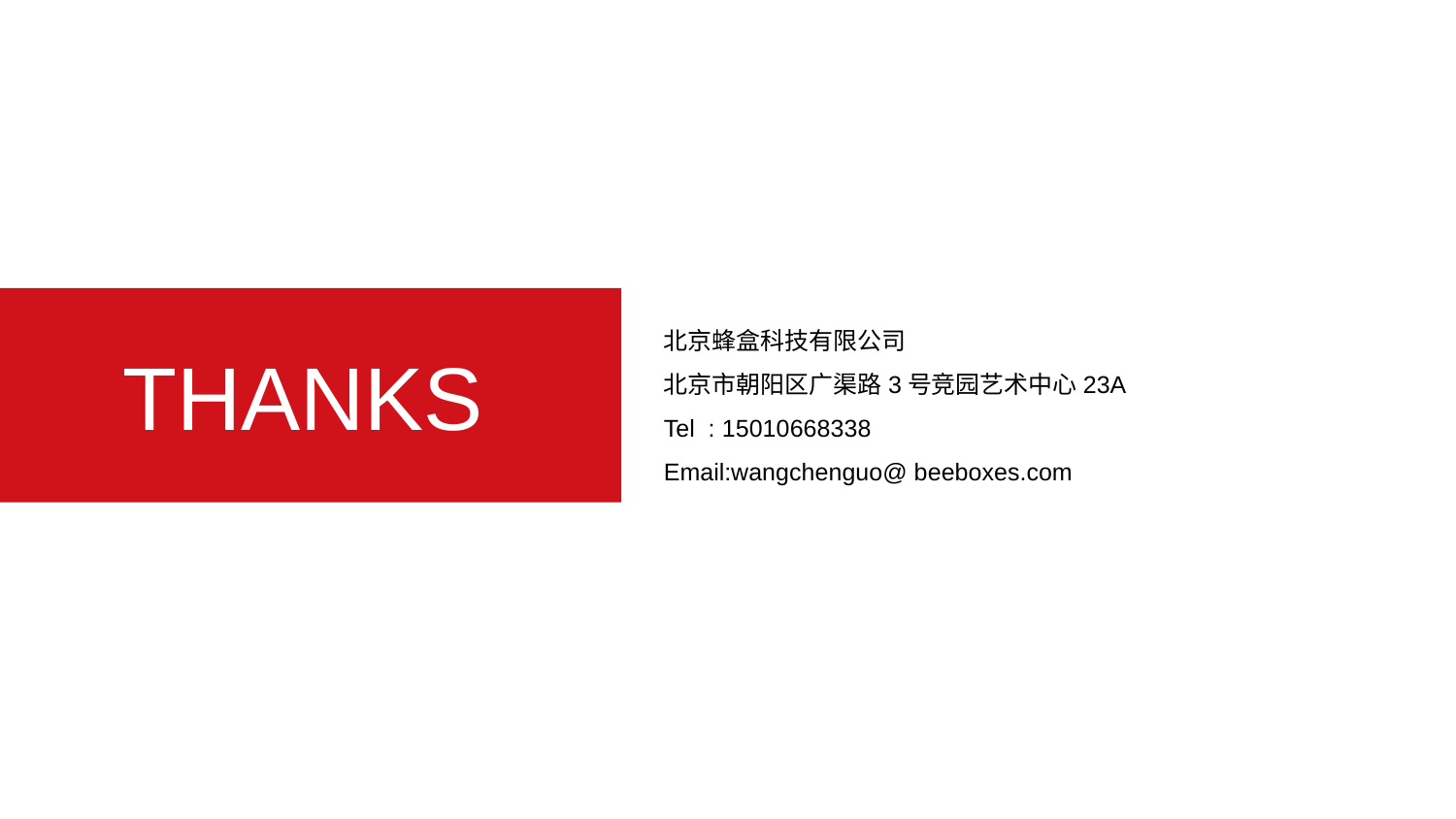

北京蜂盒科技有限公司
北京市朝阳区广渠路3号竞园艺术中心23A
Tel  : 15010668338
Email:wangchenguo@ beeboxes.com
THANKS